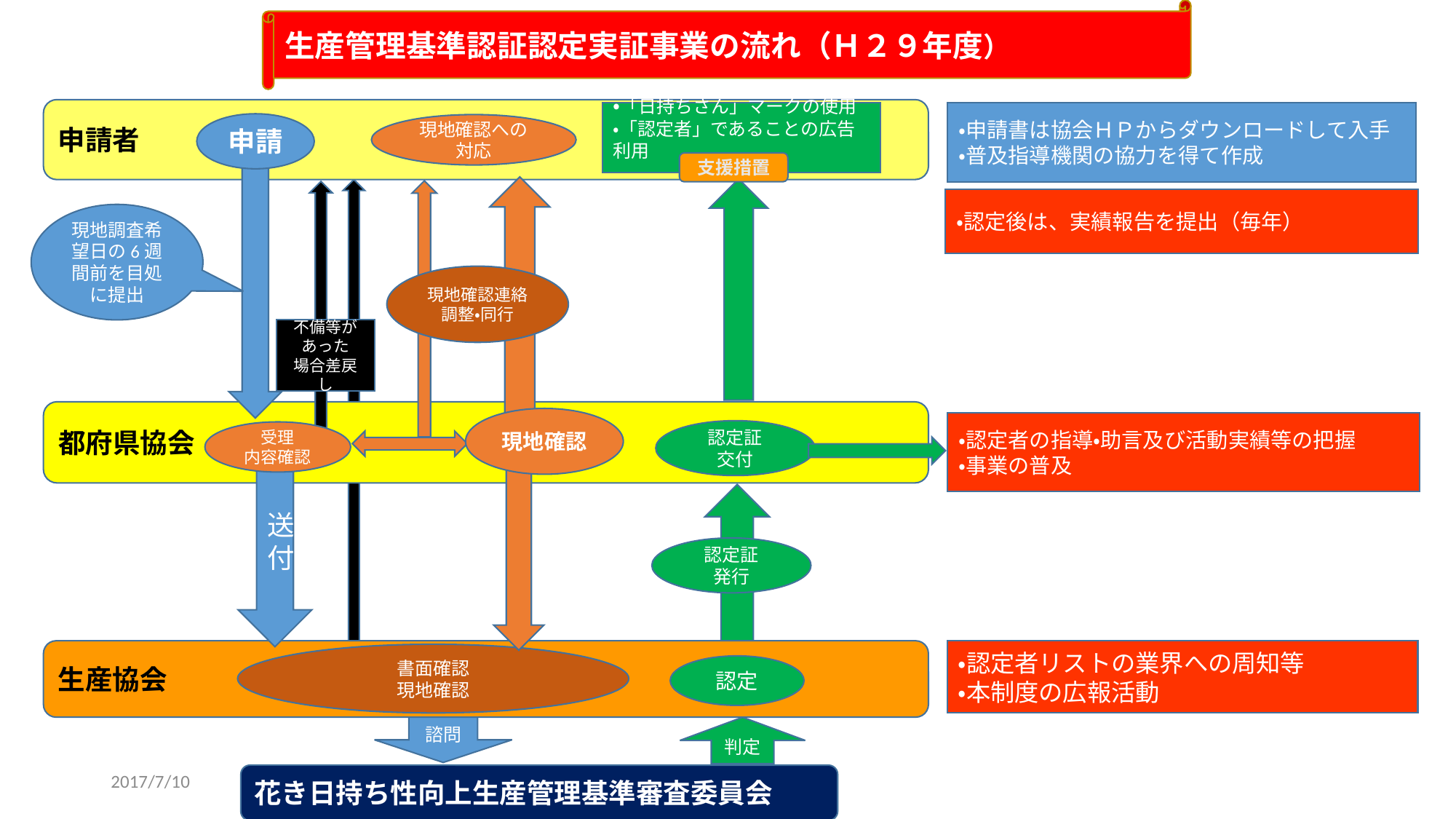

生産管理基準認証認定実証事業の流れ（Ｈ２９年度）
申請者
・「日持ちさん」マークの使用
・「認定者」であることの広告利用

・申請書は協会ＨＰからダウンロードして入手
・普及指導機関の協力を得て作成
申請
現地確認への対応

支援措置

・認定後は、実績報告を提出（毎年）
現地調査希望日の6週間前を目処に提出
現地確認連絡調整・同行
不備等があった
場合差戻し
都府県協会
現地確認
・認定者の指導・助言及び活動実績等の把握
・事業の普及
認定証
交付
受理
内容確認

送付

認定証
発行
生産協会
・認定者リストの業界への周知等
・本制度の広報活動
書面確認
現地確認
認定
諮問
判定
2017/7/10
花き日持ち性向上生産管理基準審査委員会